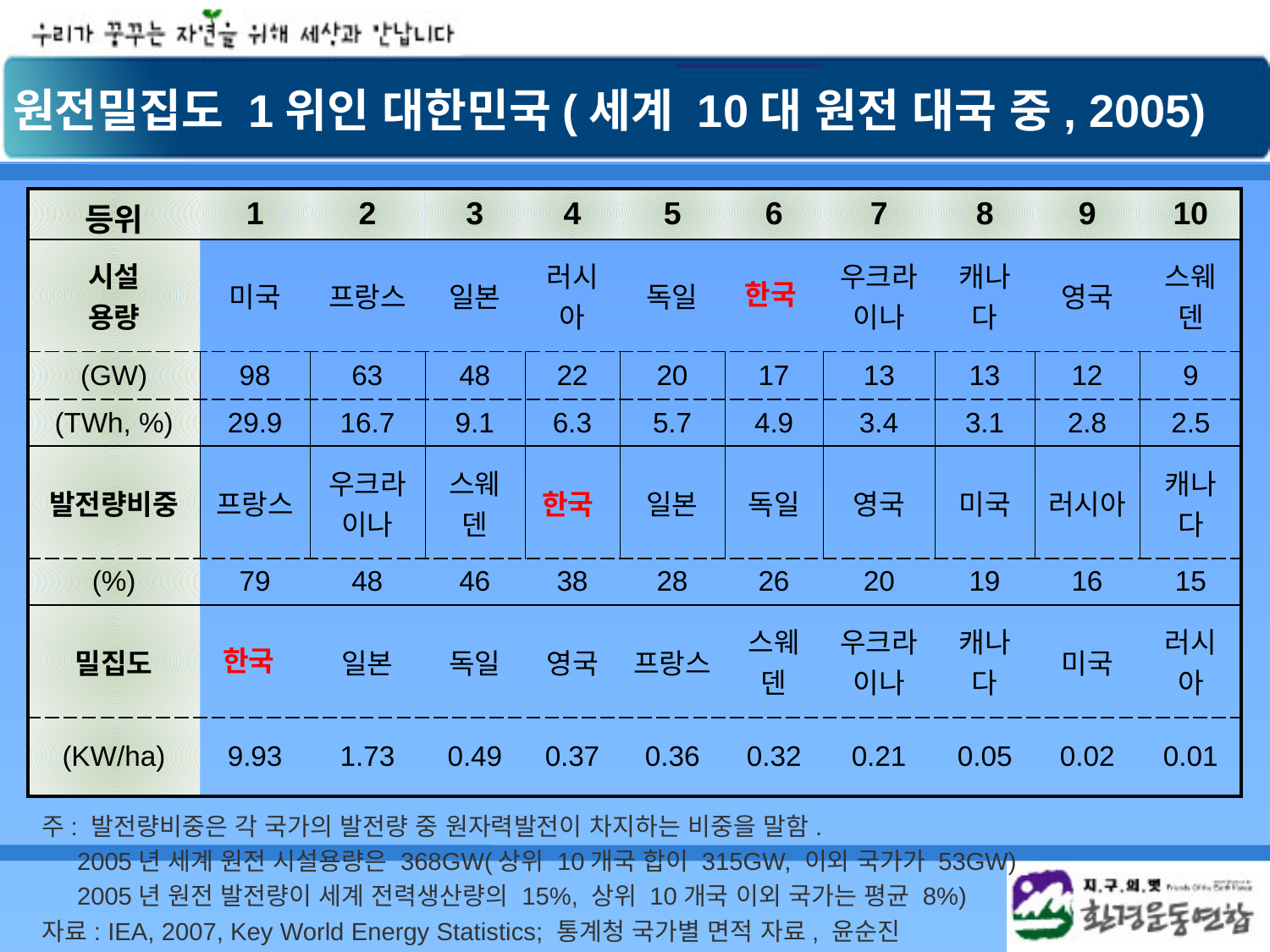

# 원전밀집도 1위인 대한민국(세계 10대 원전 대국 중, 2005)
| 등위 | 1 | 2 | 3 | 4 | 5 | 6 | 7 | 8 | 9 | 10 |
| --- | --- | --- | --- | --- | --- | --- | --- | --- | --- | --- |
| 시설 용량 | 미국 | 프랑스 | 일본 | 러시아 | 독일 |  | 우크라이나 | 캐나다 | 영국 | 스웨덴 |
| (GW) | 98 | 63 | 48 | 22 | 20 | 17 | 13 | 13 | 12 | 9 |
| (TWh, %) | 29.9 | 16.7 | 9.1 | 6.3 | 5.7 | 4.9 | 3.4 | 3.1 | 2.8 | 2.5 |
| 발전량비중 | 프랑스 | 우크라이나 | 스웨덴 |  | 일본 | 독일 | 영국 | 미국 | 러시아 | 캐나다 |
| (%) | 79 | 48 | 46 | 38 | 28 | 26 | 20 | 19 | 16 | 15 |
| 밀집도 |  | 일본 | 독일 | 영국 | 프랑스 | 스웨덴 | 우크라이나 | 캐나다 | 미국 | 러시아 |
| (KW/ha) | 9.93 | 1.73 | 0.49 | 0.37 | 0.36 | 0.32 | 0.21 | 0.05 | 0.02 | 0.01 |
한국
한국
한국
주: 발전량비중은 각 국가의 발전량 중 원자력발전이 차지하는 비중을 말함.
     2005년 세계 원전 시설용량은 368GW(상위 10개국 합이 315GW, 이외 국가가 53GW)
     2005년 원전 발전량이 세계 전력생산량의 15%, 상위 10개국 이외 국가는 평균 8%)
자료: IEA, 2007, Key World Energy Statistics; 통계청 국가별 면적 자료, 윤순진